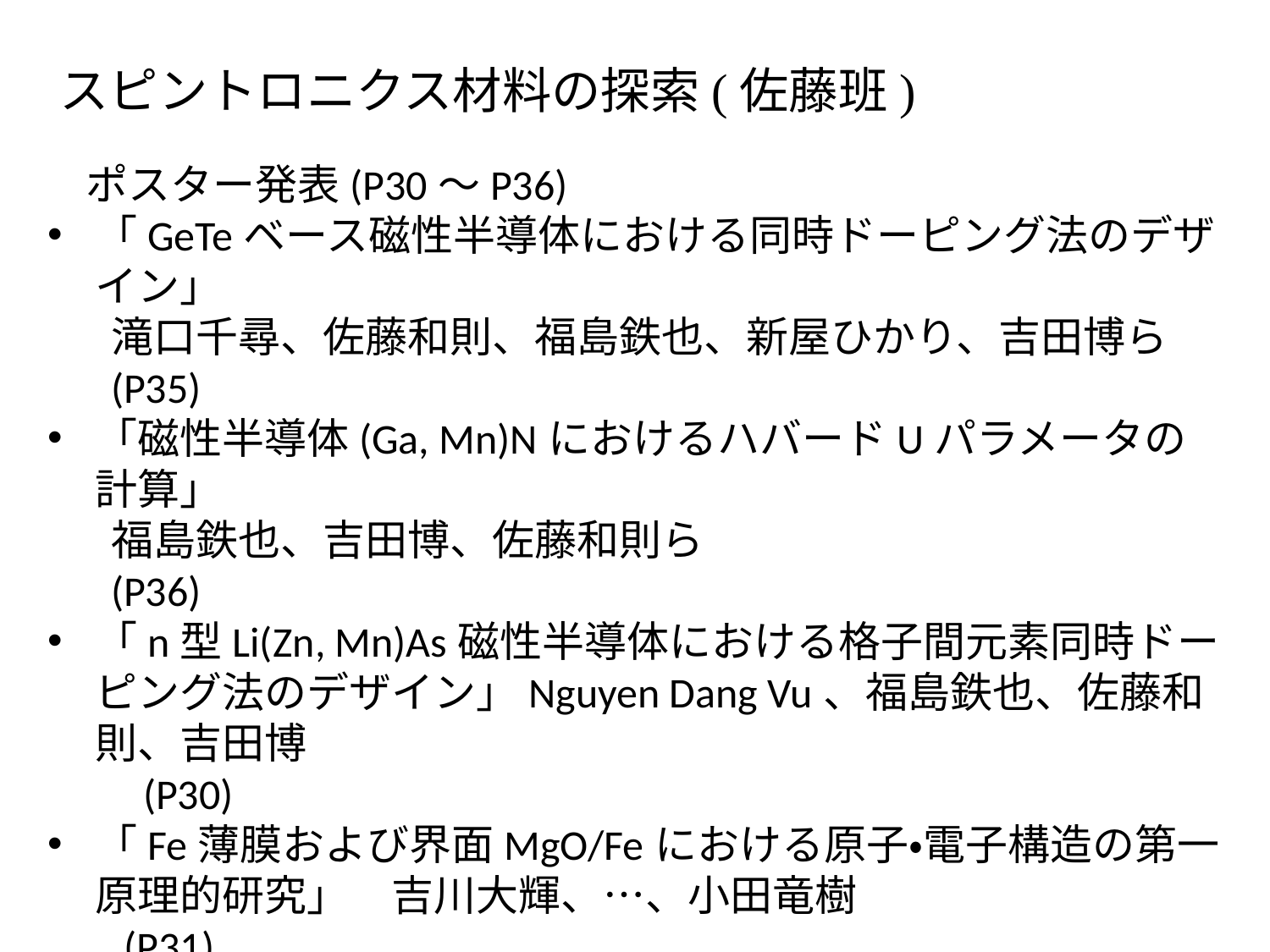

スピントロニクス材料の探索(佐藤班)
   ポスター発表(P30～P36)
「GeTeベース磁性半導体における同時ドーピング法のデザイン」
滝口千尋、佐藤和則、福島鉄也、新屋ひかり、吉田博ら (P35)
「磁性半導体(Ga, Mn)NにおけるハバードUパラメータの計算」
福島鉄也、吉田博、佐藤和則ら                                             (P36)
「n型Li(Zn, Mn)As磁性半導体における格子間元素同時ドーピング法のデザイン」Nguyen Dang Vu、福島鉄也、佐藤和則、吉田博                                                                                                     (P30)
「Fe薄膜および界面MgO/Feにおける原子・電子構造の第一原理的研究」　吉川大輝、…、小田竜樹                                          (P31)
「面直スピンテクスチャを示すタリウム積層シリコン表面の電子構造」 小田竜樹ら                                                                        (P33)
「Au,Ag(001)/超薄膜bcc-Fe(001)積層膜における表面偏析のXASによる解析」  鈴木義茂                                                               (P34)